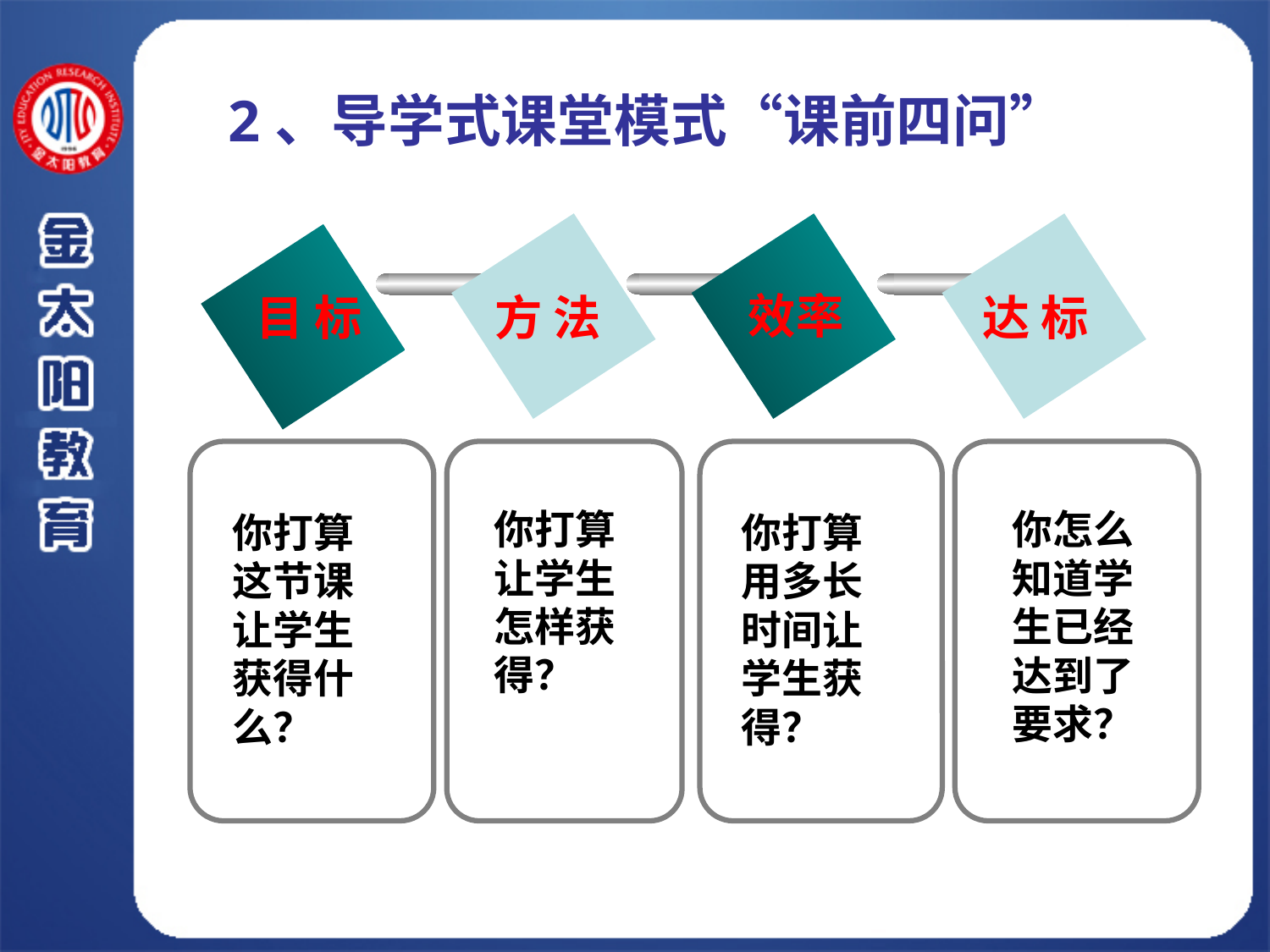

2、导学式课堂模式“课前四问”

效率
目 标
方 法
达 标

你打算让学生怎样获得？
你怎么知道学生已经达到了要求？
你打算这节课让学生获得什么？
你打算用多长时间让学生获得？